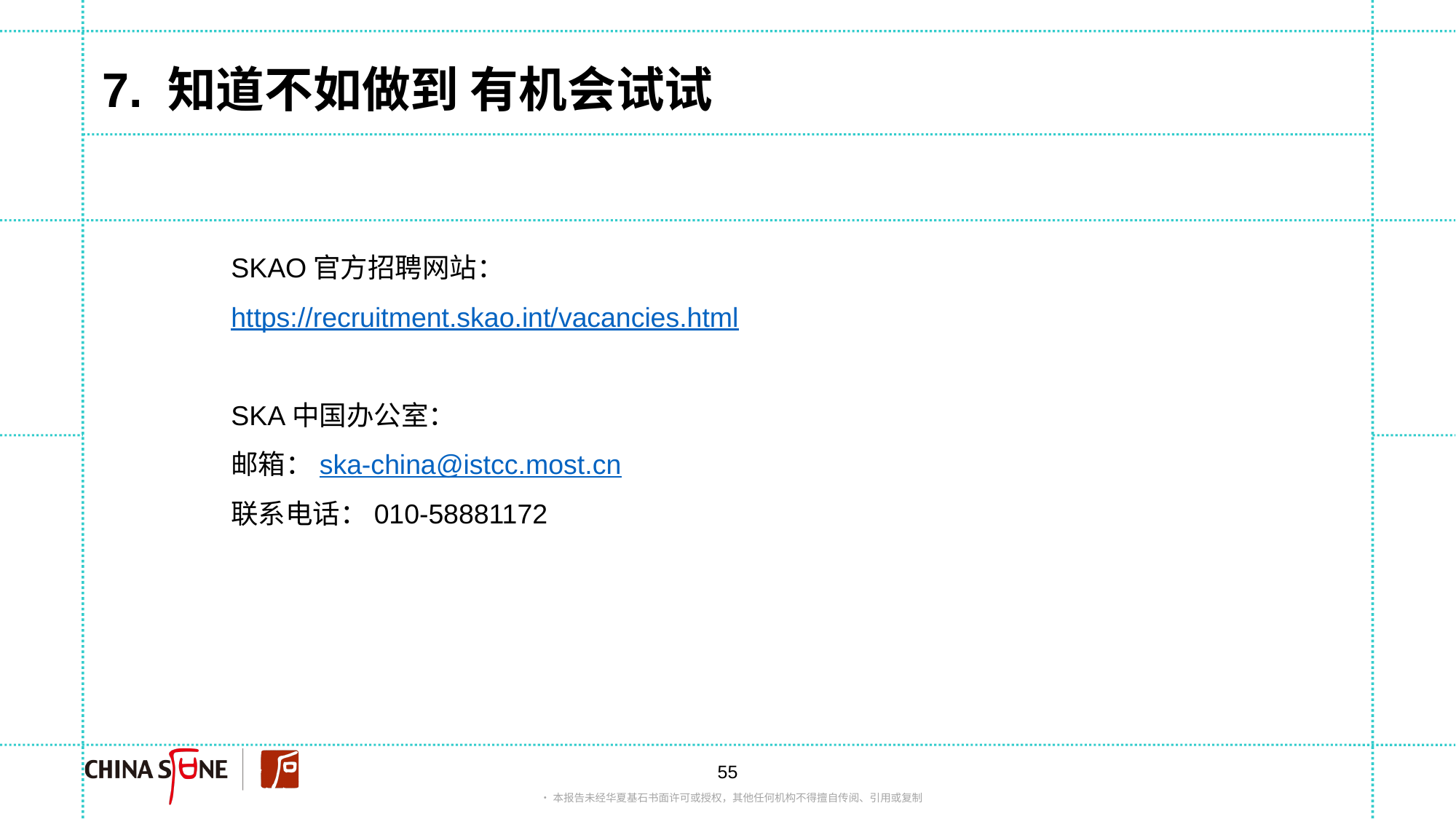

7. 知道不如做到 有机会试试
SKAO官方招聘网站：
https://recruitment.skao.int/vacancies.html

SKA中国办公室：
邮箱：ska-china@istcc.most.cn
联系电话：010-58881172

Jack Welch